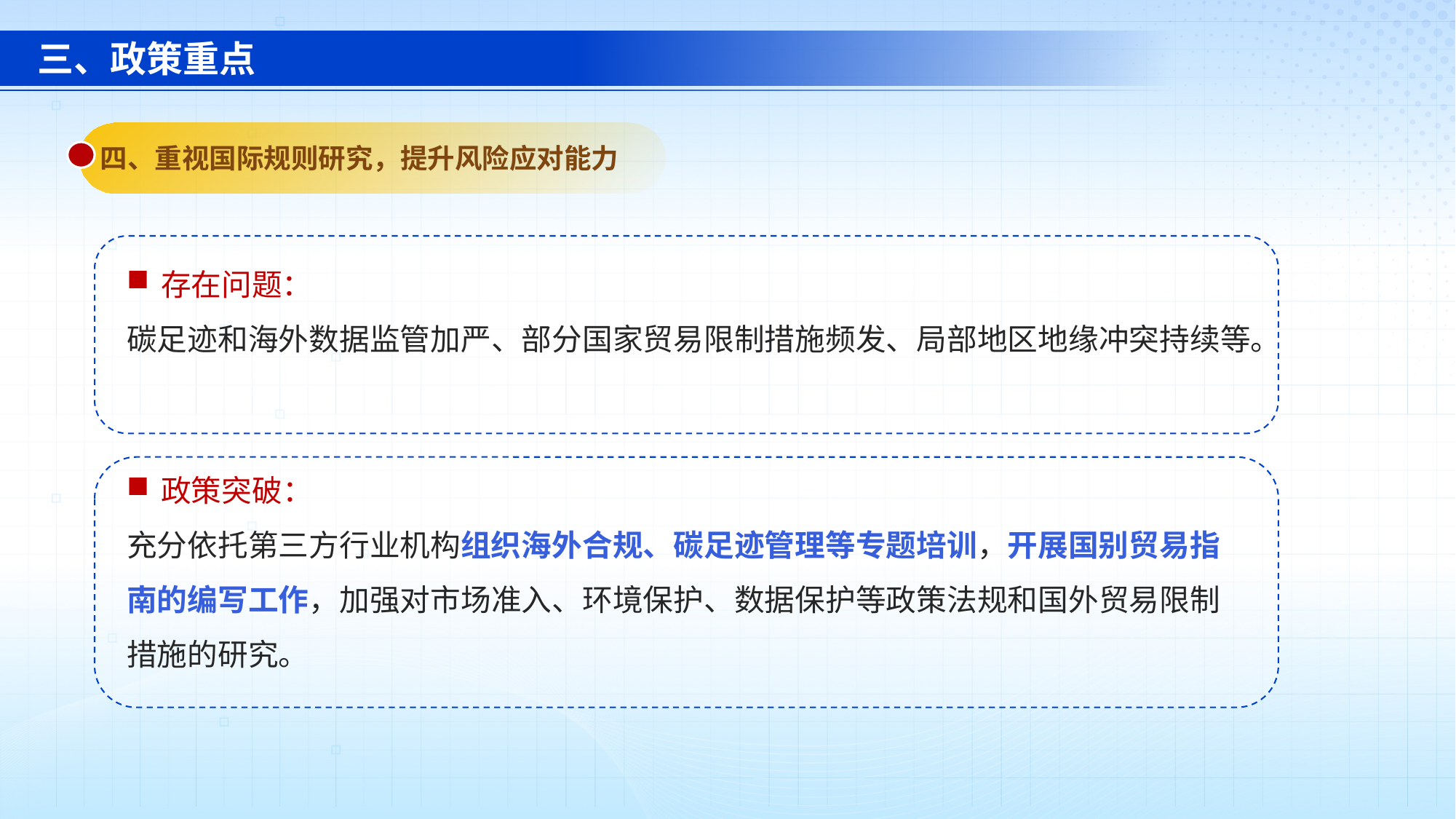

三、政策重点

四、重视国际规则研究，提升风险应对能力

存在问题：
碳足迹和海外数据监管加严、部分国家贸易限制措施频发、局部地区地缘冲突持续等。

政策突破：
充分依托第三方行业机构组织海外合规、碳足迹管理等专题培训，开展国别贸易指南的编写工作，加强对市场准入、环境保护、数据保护等政策法规和国外贸易限制措施的研究。